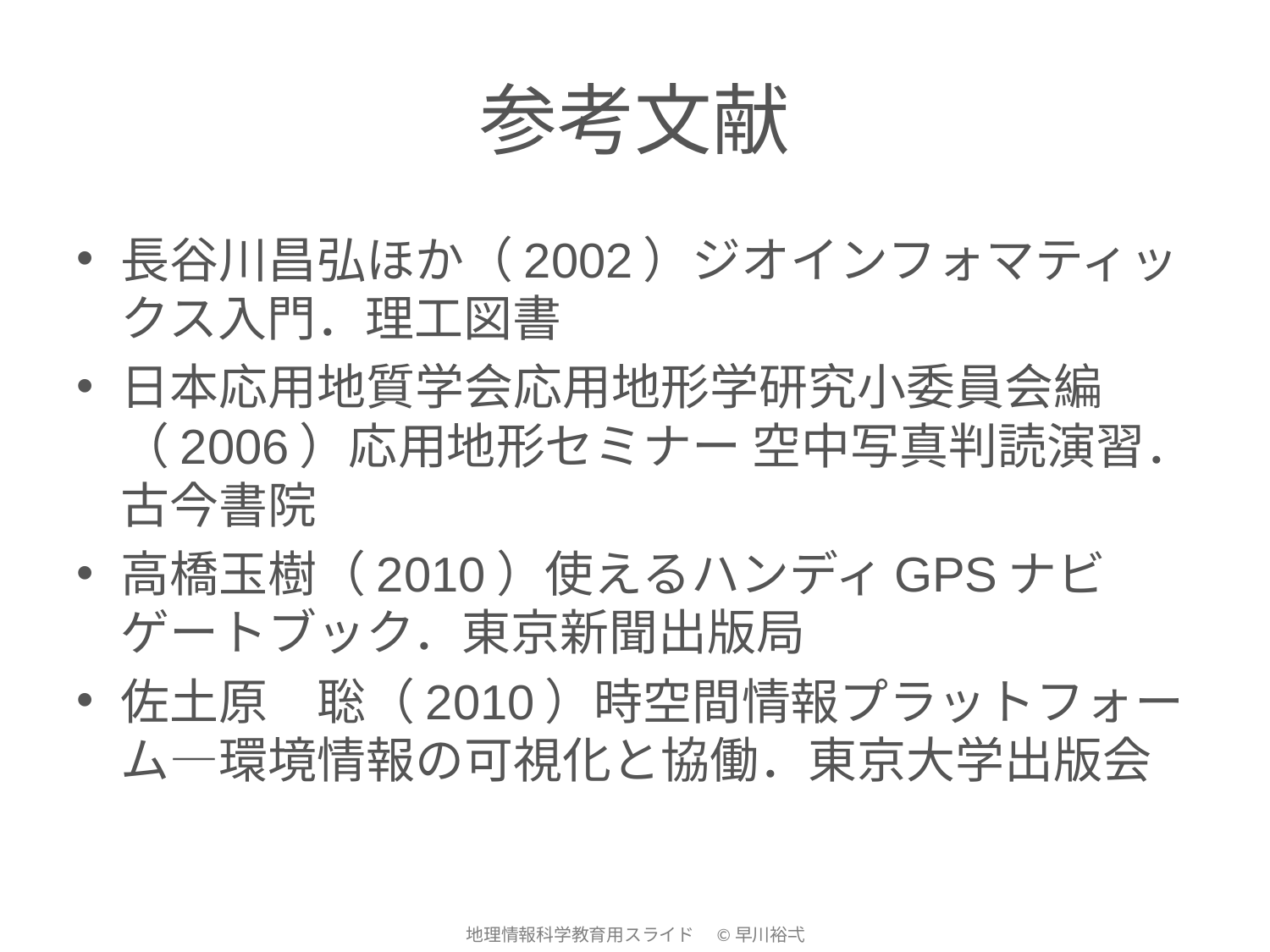

# 参考文献
長谷川昌弘ほか（2002）ジオインフォマティックス入門．理工図書
日本応用地質学会応用地形学研究小委員会編（2006）応用地形セミナー 空中写真判読演習．古今書院
高橋玉樹（2010）使えるハンディGPSナビゲートブック．東京新聞出版局
佐土原　聡（2010）時空間情報プラットフォーム―環境情報の可視化と協働．東京大学出版会